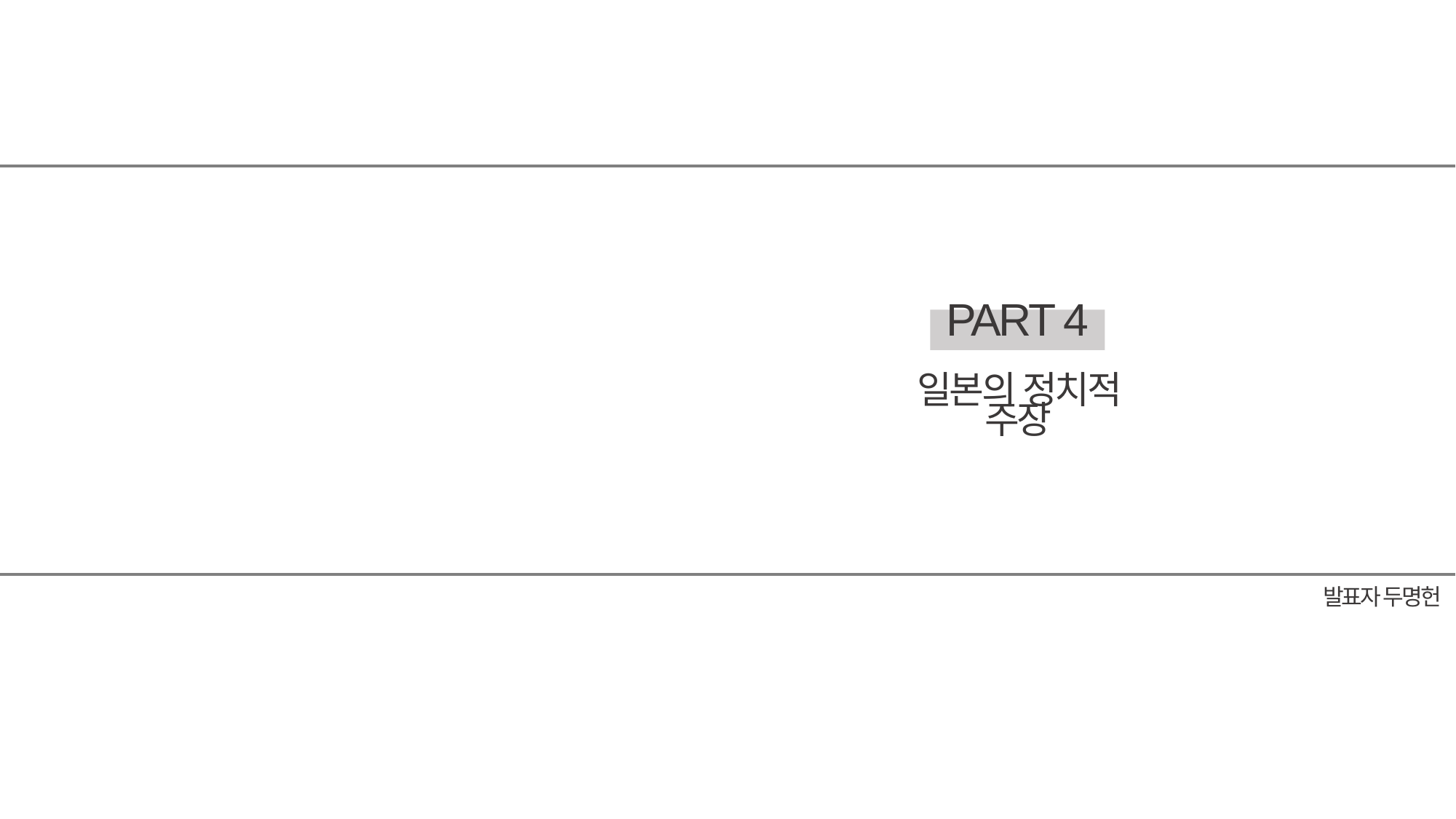

PART 4
일본의 정치적 주장
발표자 두명헌